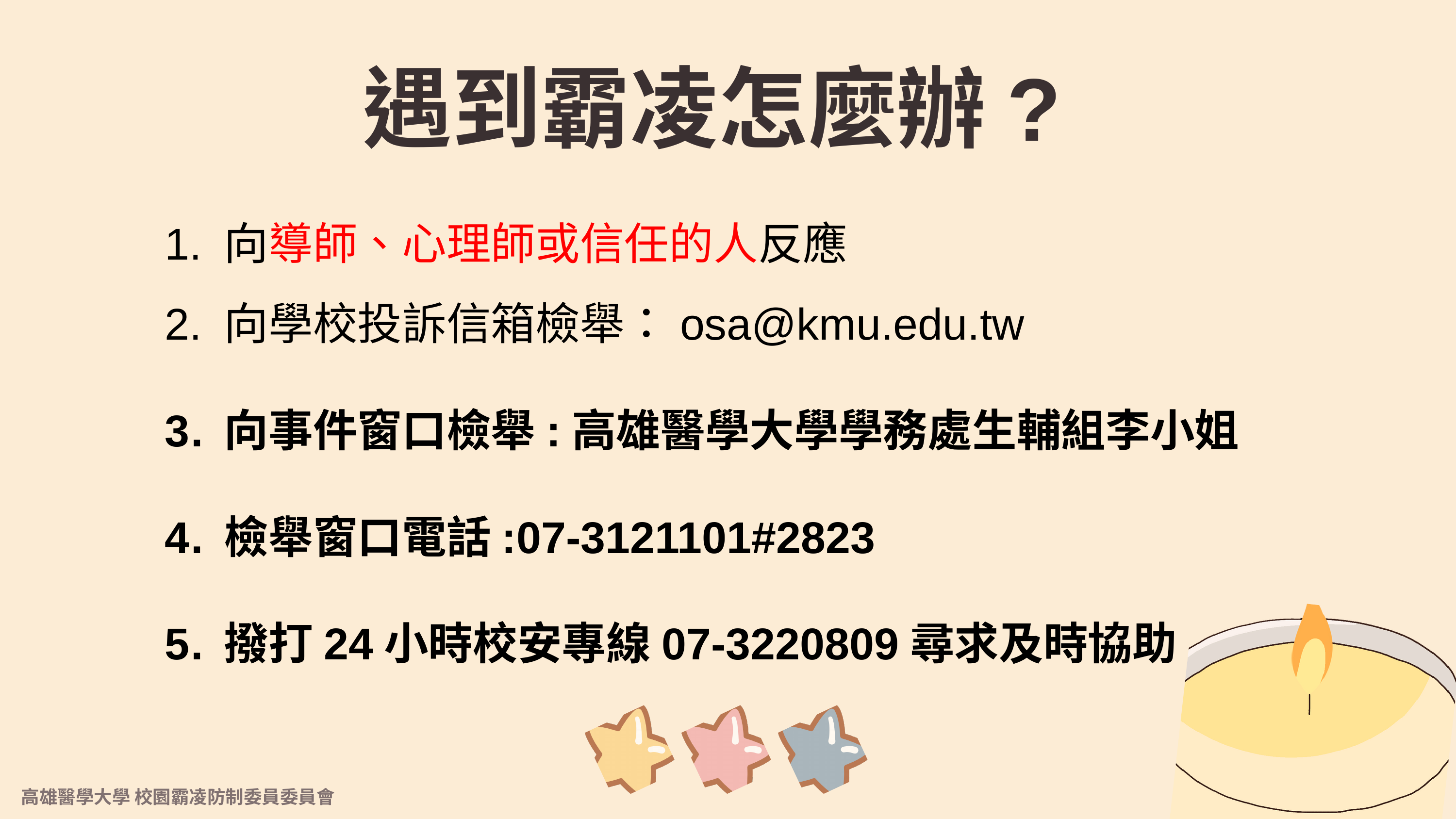

遇到霸凌怎麼辦?
向導師、心理師或信任的人反應
向學校投訴信箱檢舉：osa@kmu.edu.tw
向事件窗口檢舉:高雄醫學大學學務處生輔組李小姐
檢舉窗口電話:07-3121101#2823
撥打24小時校安專線07-3220809尋求及時協助